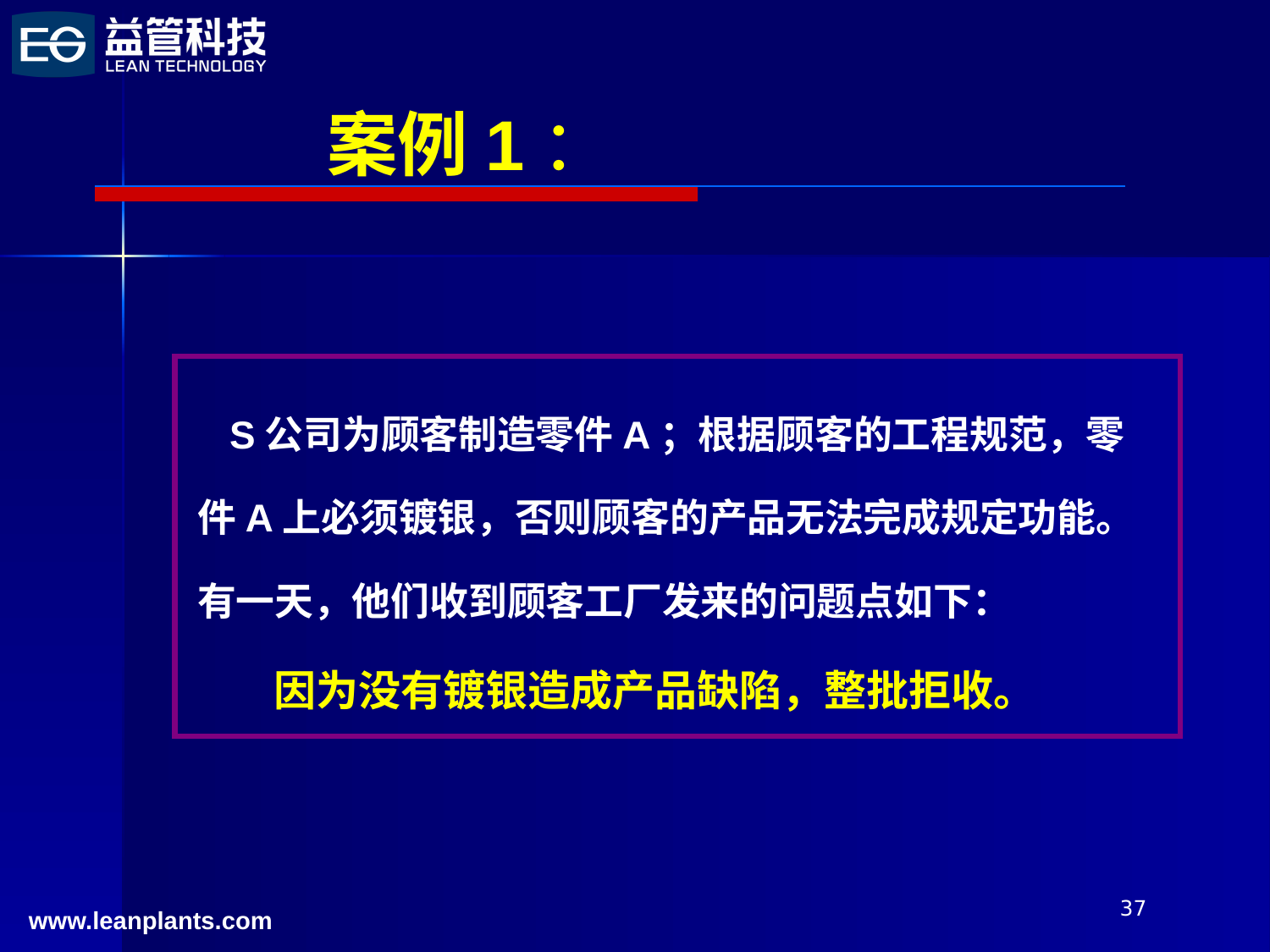

案例1：
   S公司为顾客制造零件A；根据顾客的工程规范，零件A上必须镀银，否则顾客的产品无法完成规定功能。有一天，他们收到顾客工厂发来的问题点如下：
       因为没有镀银造成产品缺陷，整批拒收。
37